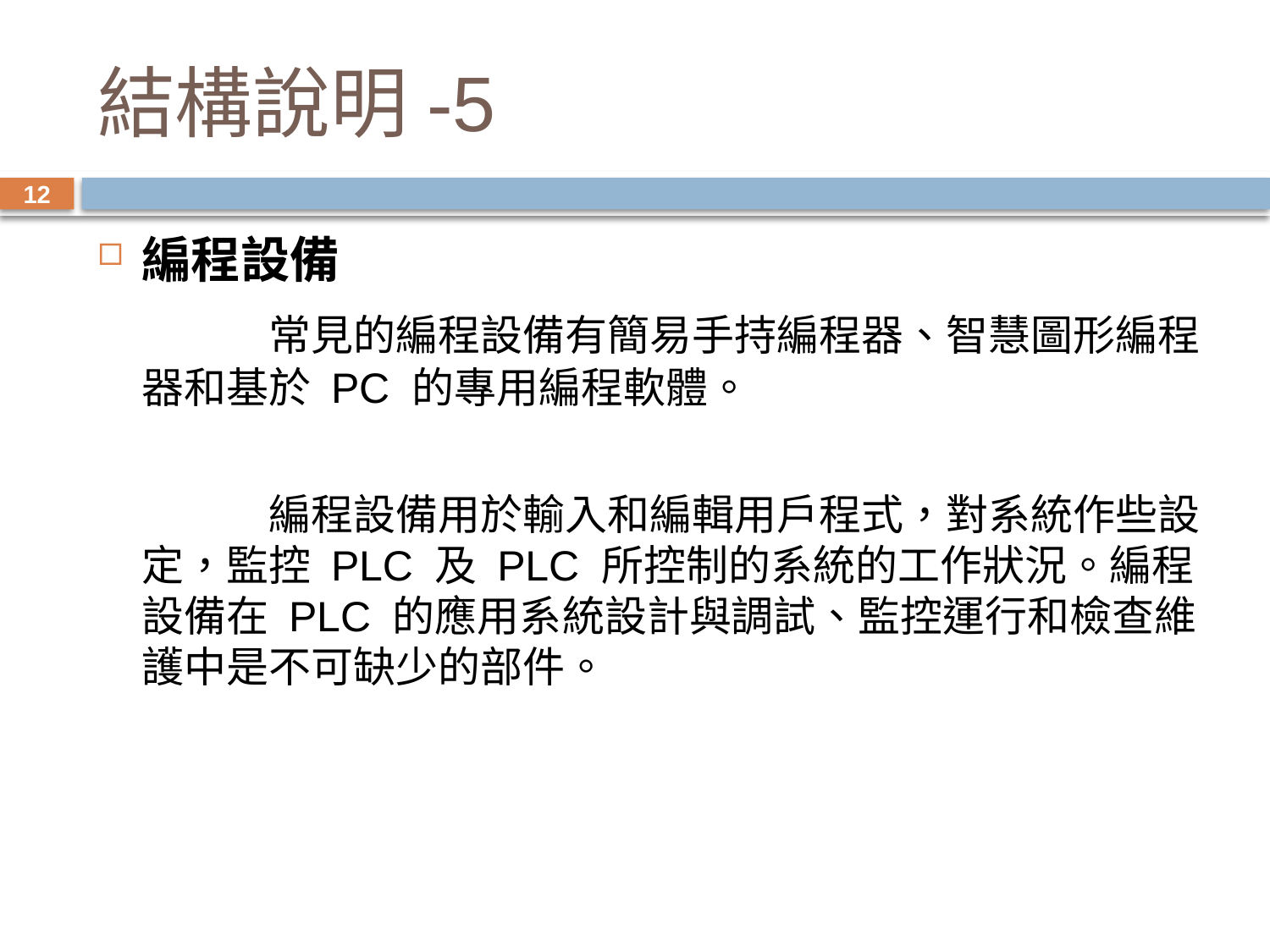

# 結構說明-5
12
編程設備
		常見的編程設備有簡易手持編程器、智慧圖形編程器和基於 PC 的專用編程軟體。

		編程設備用於輸入和編輯用戶程式，對系統作些設定，監控 PLC 及 PLC 所控制的系統的工作狀況。編程設備在 PLC 的應用系統設計與調試、監控運行和檢查維護中是不可缺少的部件。